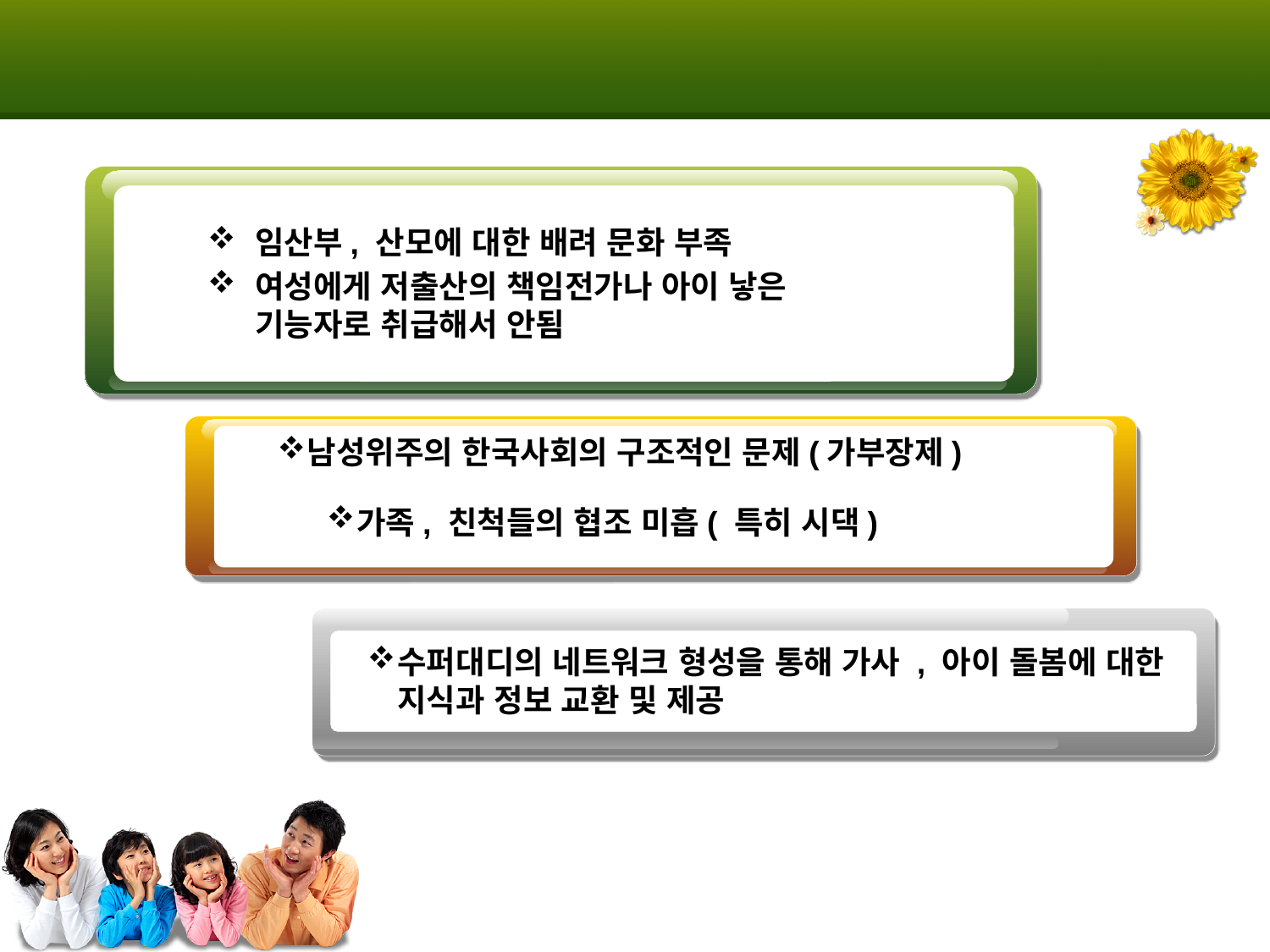

#

임산부, 산모에 대한 배려 문화 부족
여성에게 저출산의 책임전가나 아이 낳은 기능자로 취급해서 안됨

남성위주의 한국사회의 구조적인 문제(가부장제)
가족, 친척들의 협조 미흡( 특히 시댁)

수퍼대디의 네트워크 형성을 통해 가사 , 아이 돌봄에 대한 지식과 정보 교환 및 제공